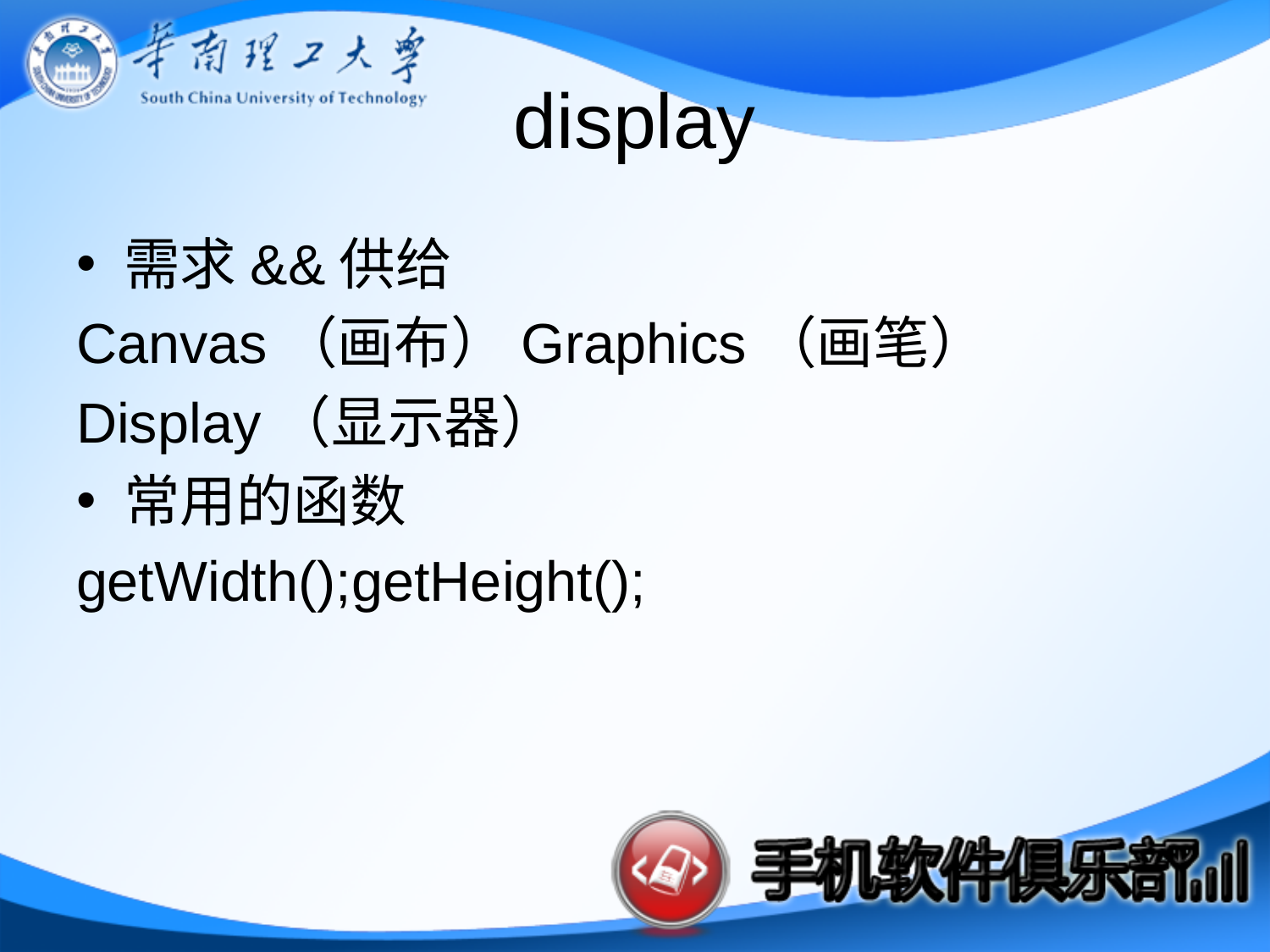

# display
需求&&供给
Canvas（画布）Graphics（画笔）
Display（显示器）
常用的函数
getWidth();getHeight();